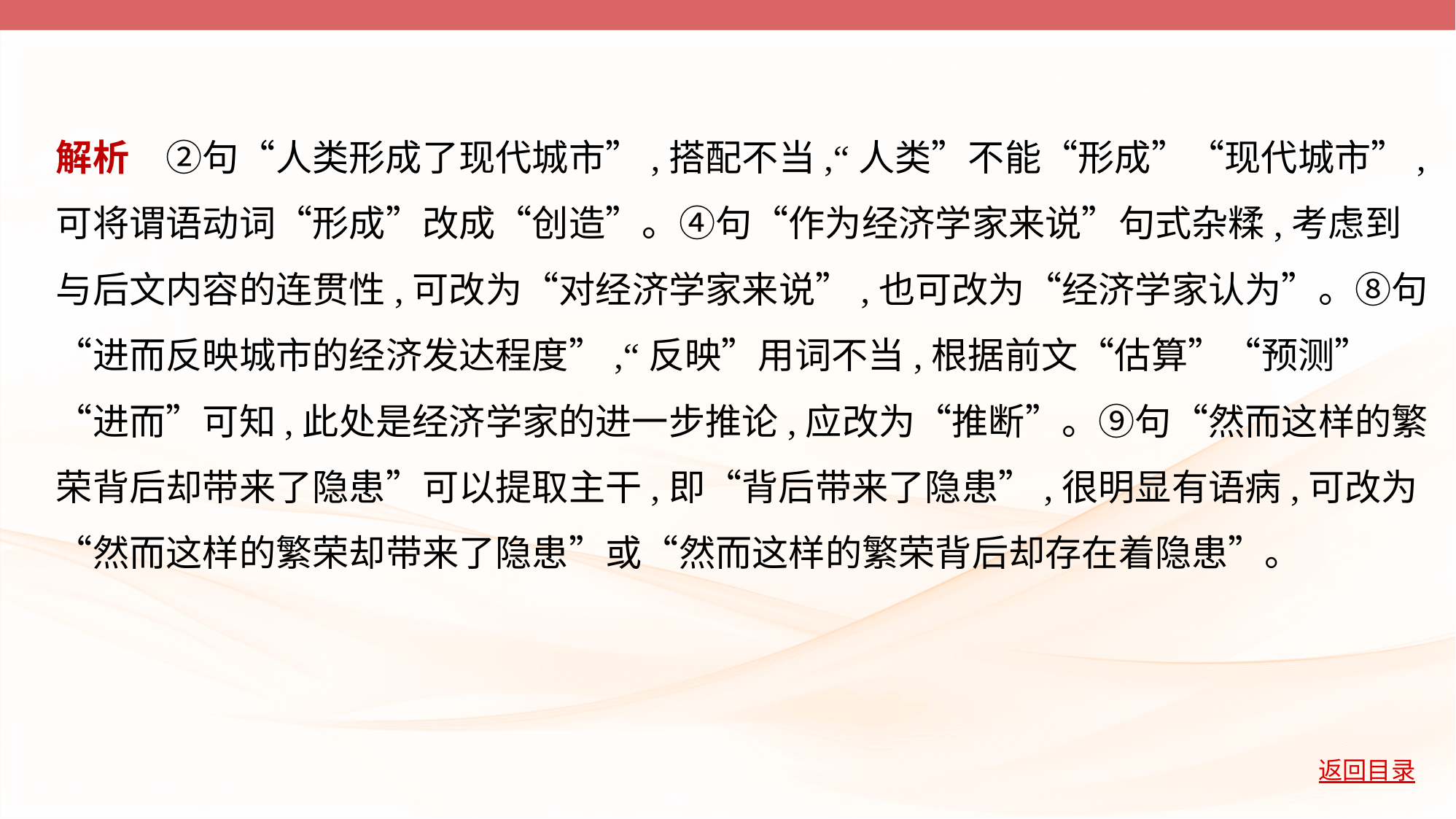

解析　②句“人类形成了现代城市”,搭配不当,“人类”不能“形成”“现代城市”,
可将谓语动词“形成”改成“创造”。④句“作为经济学家来说”句式杂糅,考虑到
与后文内容的连贯性,可改为“对经济学家来说”,也可改为“经济学家认为”。⑧句
“进而反映城市的经济发达程度”,“反映”用词不当,根据前文“估算”“预测”
“进而”可知,此处是经济学家的进一步推论,应改为“推断”。⑨句“然而这样的繁
荣背后却带来了隐患”可以提取主干,即“背后带来了隐患”,很明显有语病,可改为
“然而这样的繁荣却带来了隐患”或“然而这样的繁荣背后却存在着隐患”。